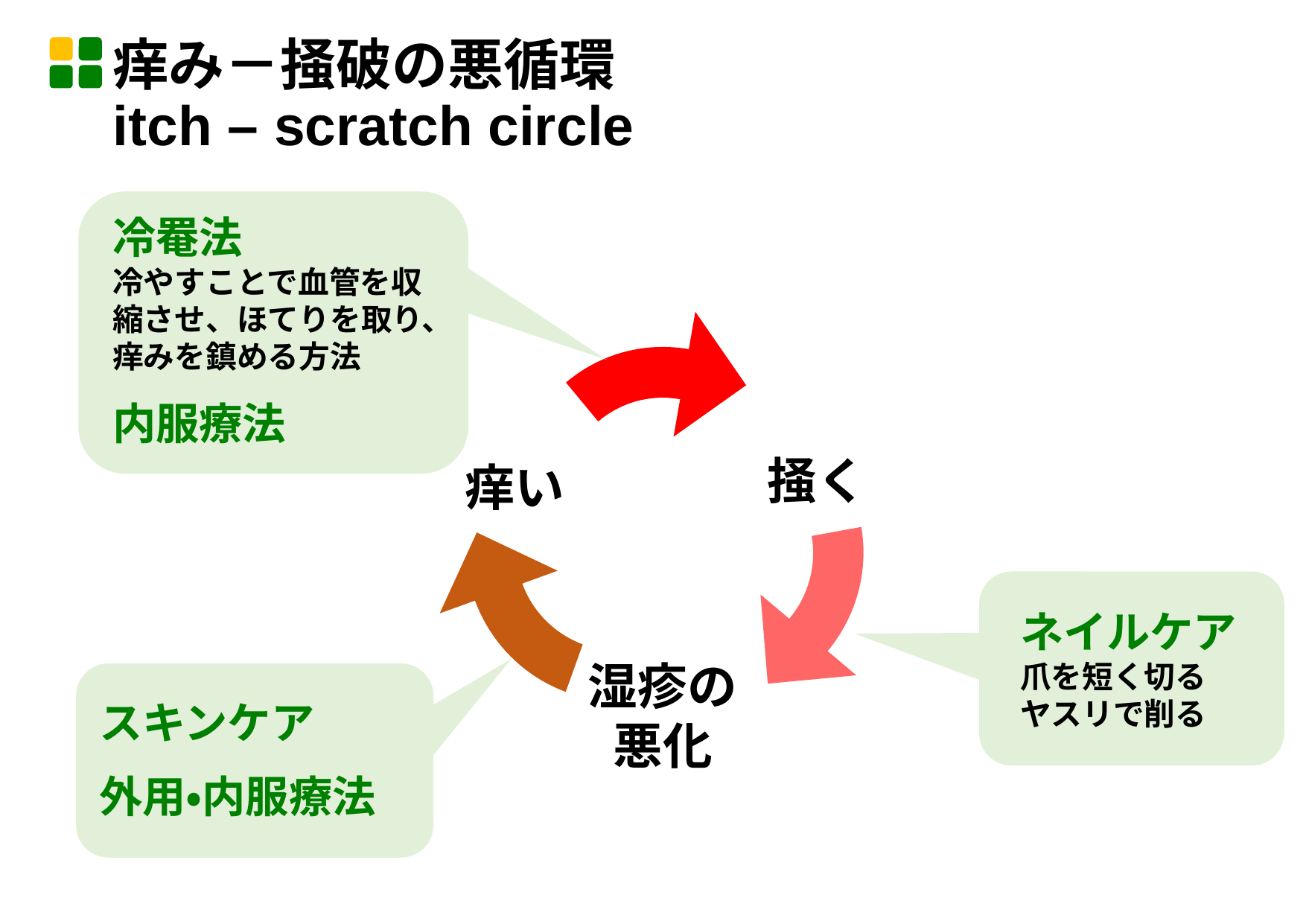

痒み－掻破の悪循環
itch – scratch circle

冷罨法
冷やすことで血管を収縮させ、ほてりを取り、痒みを鎮める方法
内服療法

掻く
痒い
湿疹の
悪化

ネイルケア
爪を短く切る
ヤスリで削る

スキンケア
外用・内服療法